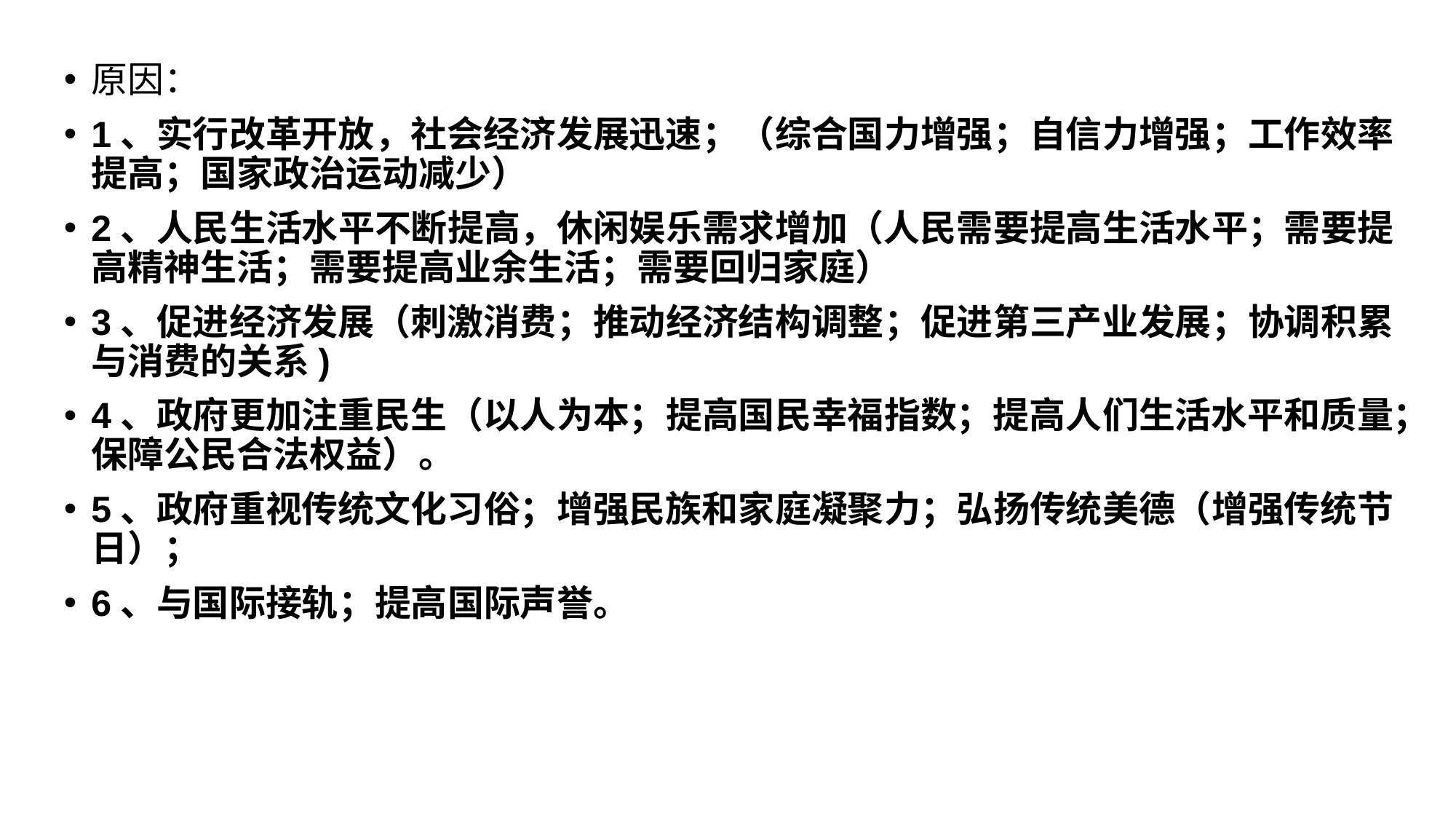

原因：
1、实行改革开放，社会经济发展迅速；（综合国力增强；自信力增强；工作效率提高；国家政治运动减少）
2、人民生活水平不断提高，休闲娱乐需求增加（人民需要提高生活水平；需要提高精神生活；需要提高业余生活；需要回归家庭）
3、促进经济发展（刺激消费；推动经济结构调整；促进第三产业发展；协调积累与消费的关系)
4、政府更加注重民生（以人为本；提高国民幸福指数；提高人们生活水平和质量；保障公民合法权益）。
5、政府重视传统文化习俗；增强民族和家庭凝聚力；弘扬传统美德（增强传统节日）；
6、与国际接轨；提高国际声誉。